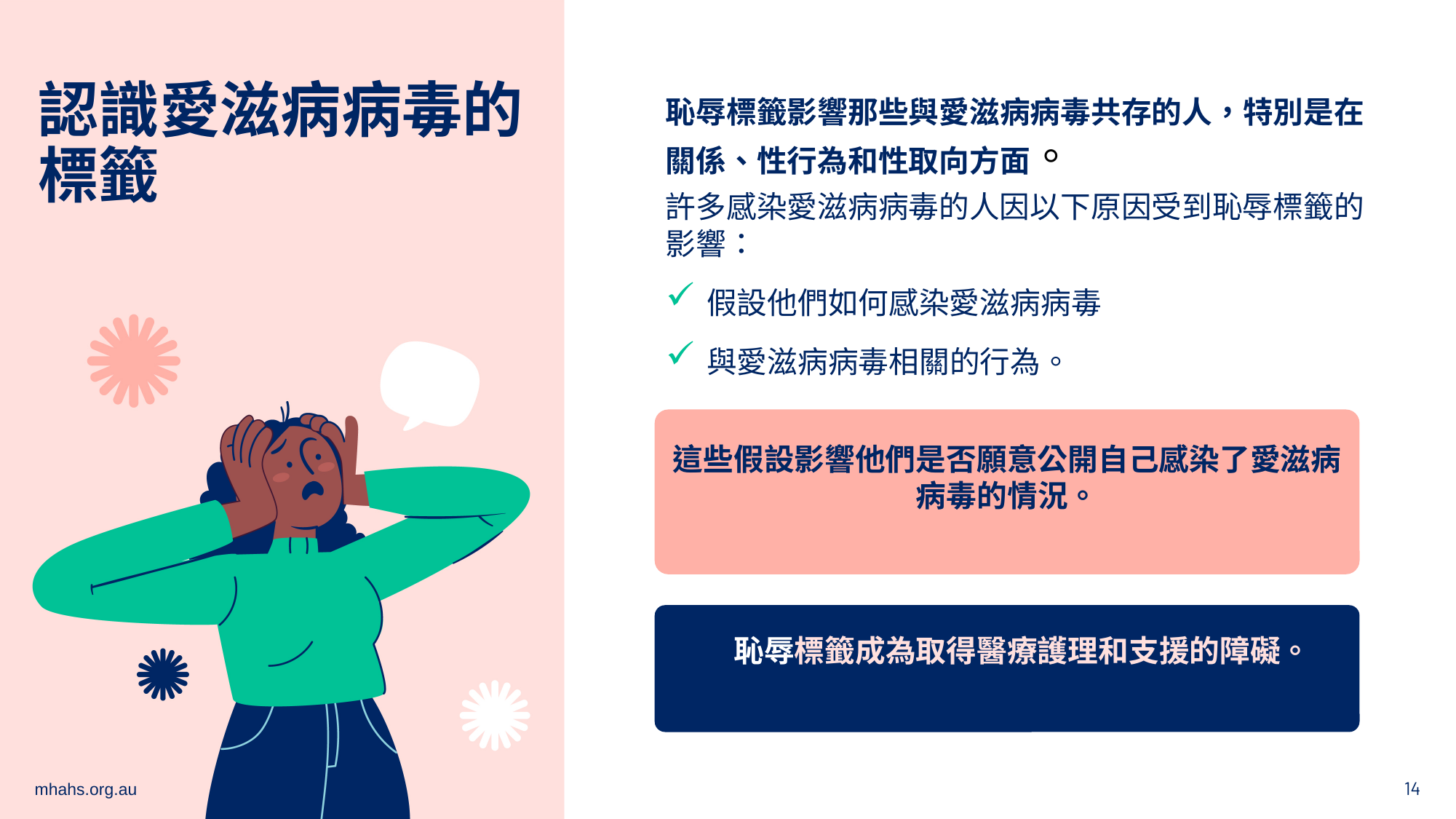

認識愛滋病病毒的標籤
恥辱標籤影響那些與愛滋病病毒共存的人，特別是在關係、性行為和性取向方面。
許多感染愛滋病病毒的人因以下原因受到恥辱標籤的影響：
假設他們如何感染愛滋病病毒
與愛滋病病毒相關的行為。

這些假設影響他們是否願意公開自己感染了愛滋病病毒的情況。

恥恥辱標籤成為取得醫療護理和支援的障礙。
mhahs.org.au
14